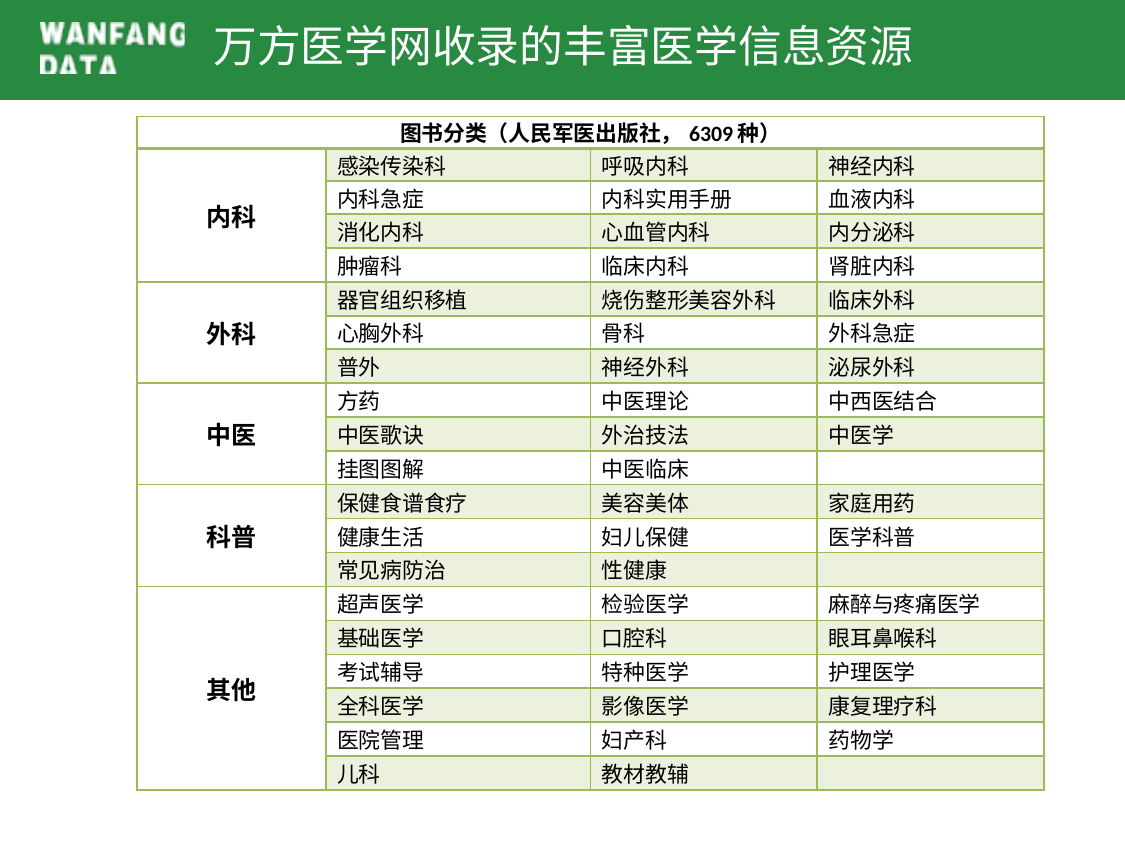

万方医学网收录的丰富医学信息资源
| 图书分类（人民军医出版社，6309种） |  |  |  |
| --- | --- | --- | --- |
| 内科 | 感染传染科 | 呼吸内科 | 神经内科 |
|  | 内科急症 | 内科实用手册 | 血液内科 |
|  | 消化内科 | 心血管内科 | 内分泌科 |
|  | 肿瘤科 | 临床内科 | 肾脏内科 |
| 外科 | 器官组织移植 | 烧伤整形美容外科 | 临床外科 |
|  | 心胸外科 | 骨科 | 外科急症 |
|  | 普外 | 神经外科 | 泌尿外科 |
| 中医 | 方药 | 中医理论 | 中西医结合 |
|  | 中医歌诀 | 外治技法 | 中医学 |
|  | 挂图图解 | 中医临床 |  |
| 科普 | 保健食谱食疗 | 美容美体 | 家庭用药 |
|  | 健康生活 | 妇儿保健 | 医学科普 |
|  | 常见病防治 | 性健康 |  |
| 其他 | 超声医学 | 检验医学 | 麻醉与疼痛医学 |
|  | 基础医学 | 口腔科 | 眼耳鼻喉科 |
|  | 考试辅导 | 特种医学 | 护理医学 |
|  | 全科医学 | 影像医学 | 康复理疗科 |
|  | 医院管理 | 妇产科 | 药物学 |
|  | 儿科 | 教材教辅 |  |